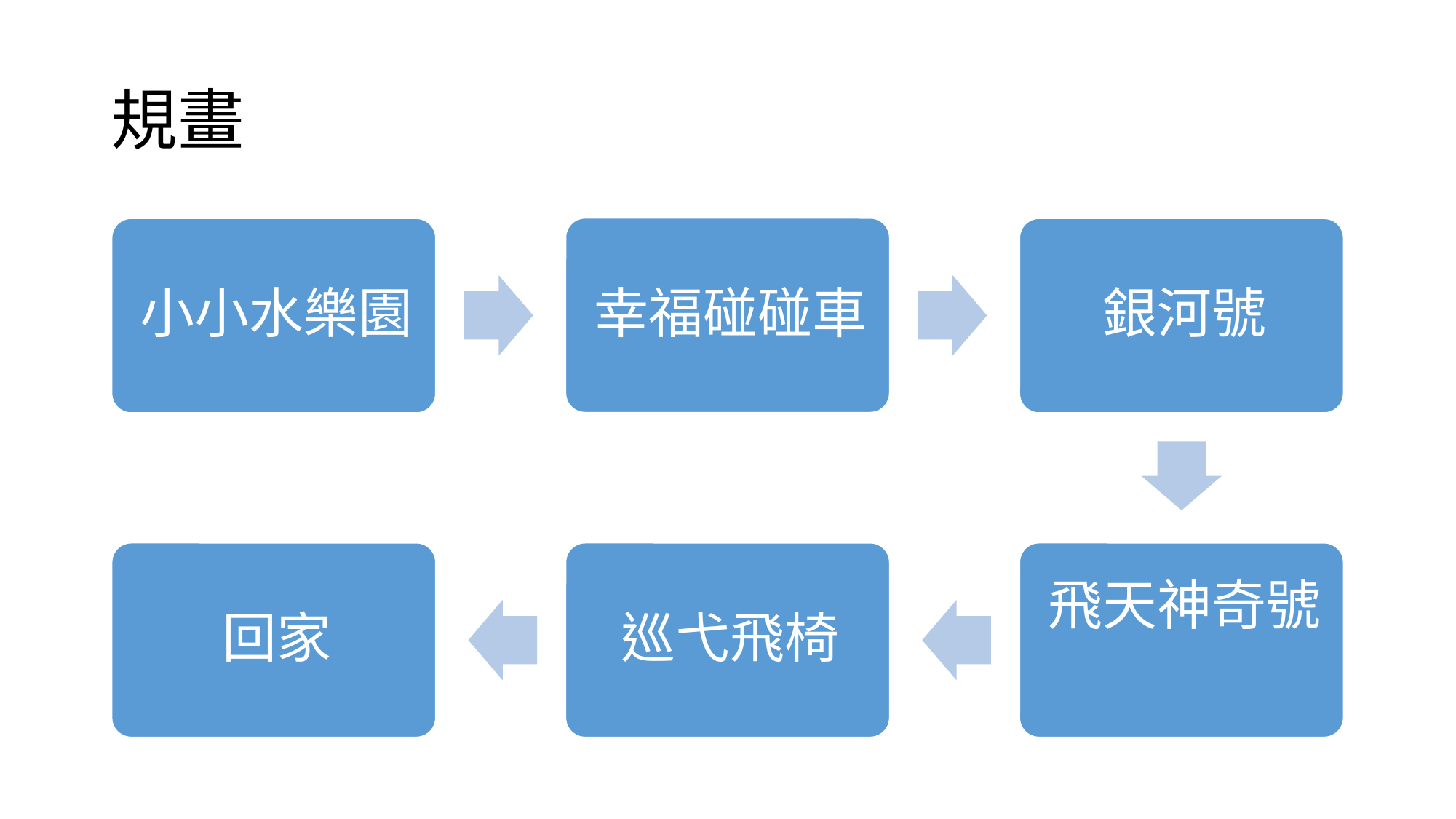

# 規畫
小小水樂園

幸福碰碰車

銀河號

飛天神奇號

巡弋飛椅

回家